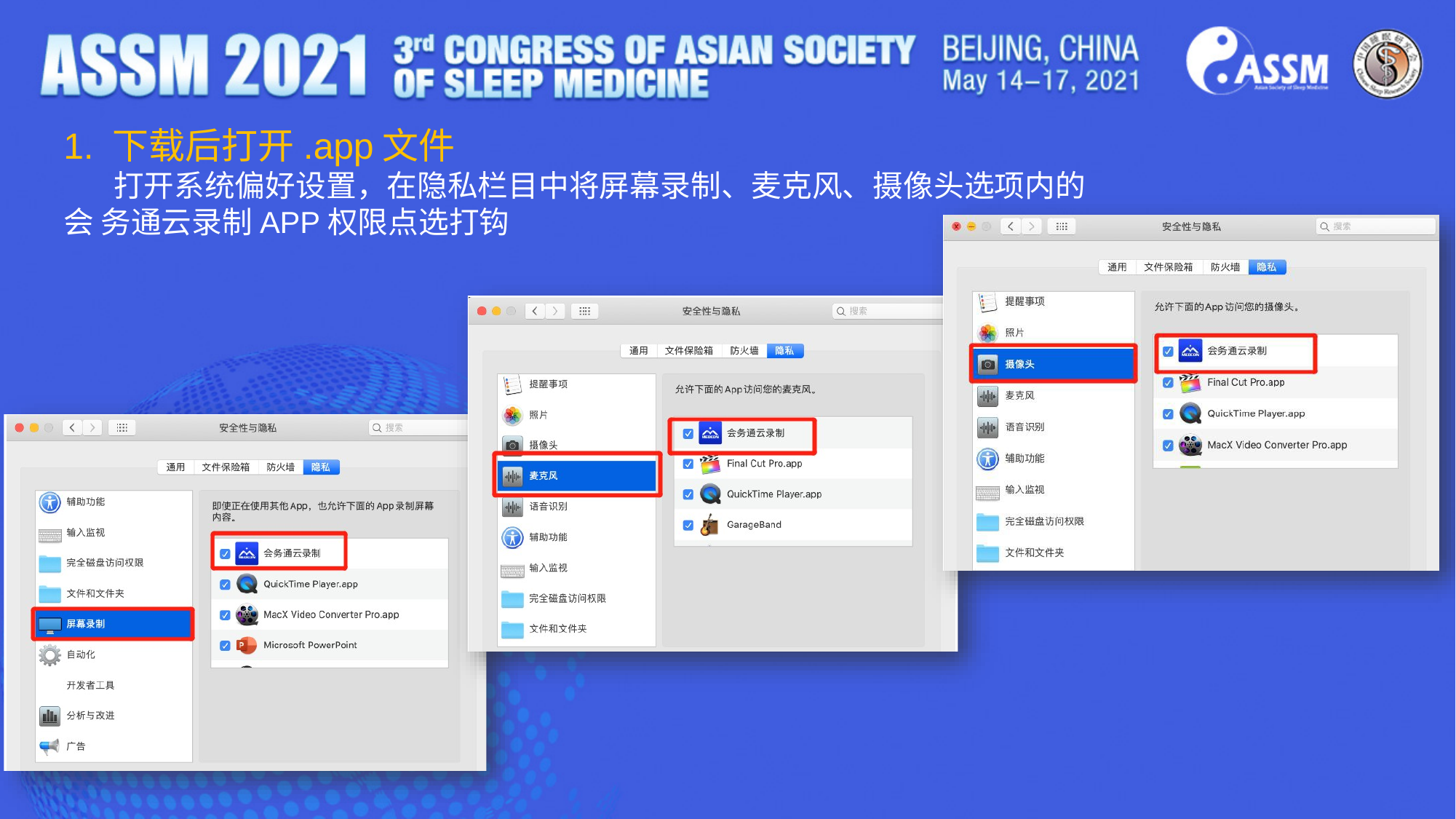

# 1. 下载后打开.app文件
打开系统偏好设置，在隐私栏目中将屏幕录制、麦克风、摄像头选项内的会 务通云录制APP权限点选打钩